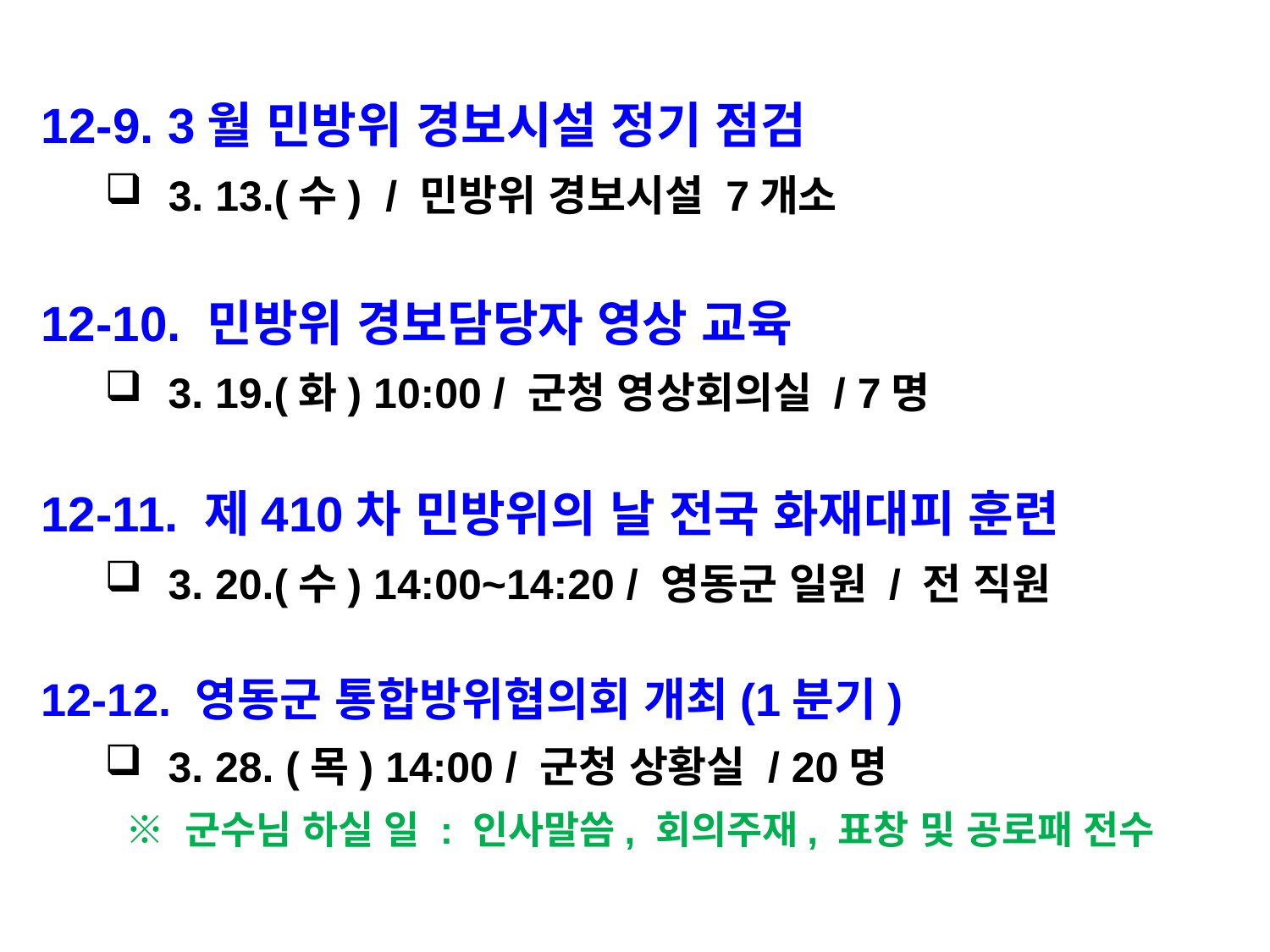

12-9. 3월 민방위 경보시설 정기 점검
3. 13.(수)  / 민방위 경보시설 7개소
12-10. 민방위 경보담당자 영상 교육
3. 19.(화) 10:00 / 군청 영상회의실 / 7명
12-11. 제410차 민방위의 날 전국 화재대피 훈련
3. 20.(수) 14:00~14:20 / 영동군 일원 / 전 직원
12-12. 영동군 통합방위협의회 개최(1분기)
3. 28. (목) 14:00 / 군청 상황실 / 20명
  ※ 군수님 하실 일 : 인사말씀, 회의주재, 표창 및 공로패 전수